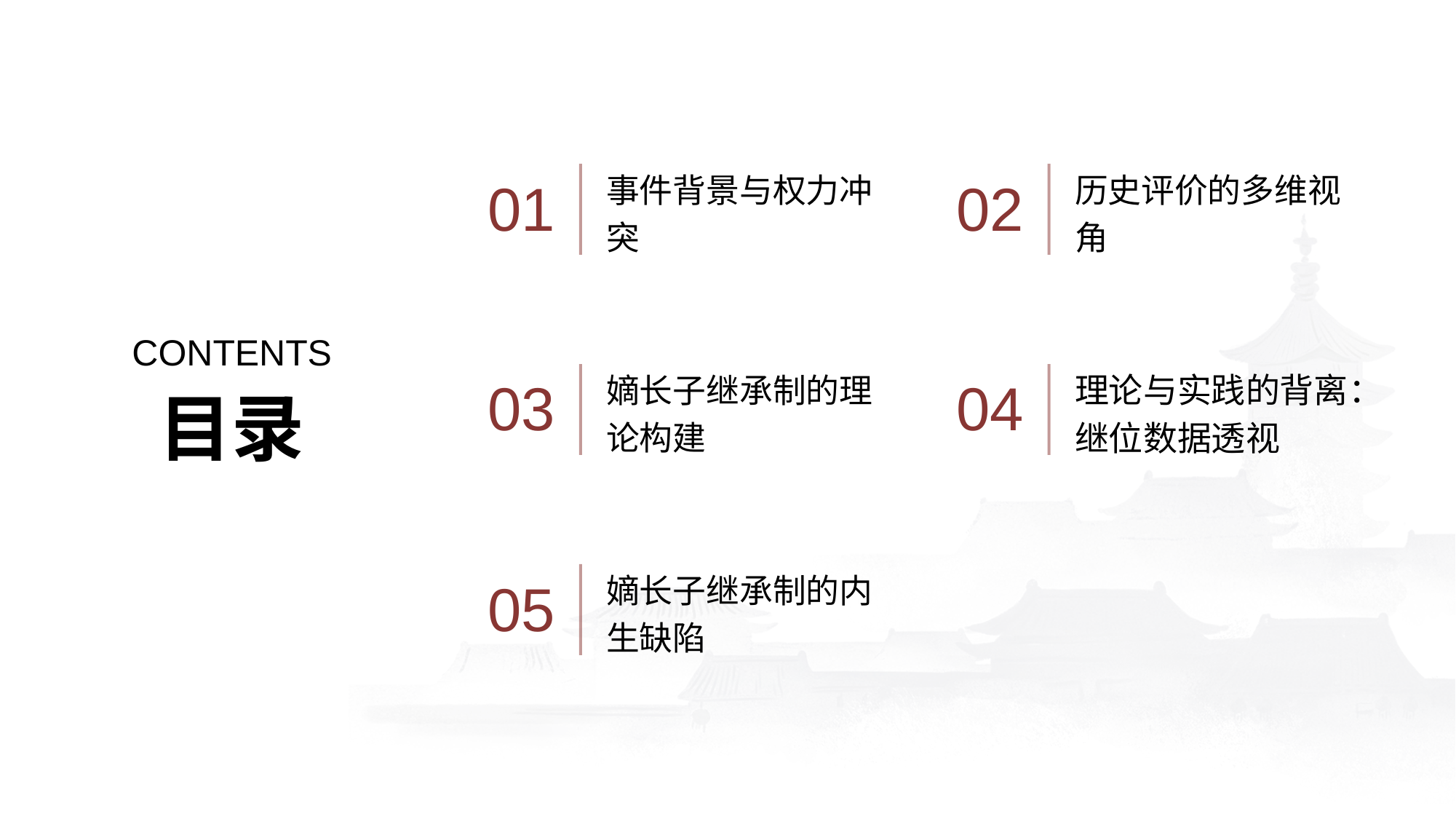

事件背景与权力冲突
历史评价的多维视角

01
02
CONTENTS
嫡长子继承制的理论构建
理论与实践的背离：继位数据透视

03
04
目录
嫡长子继承制的内生缺陷

05